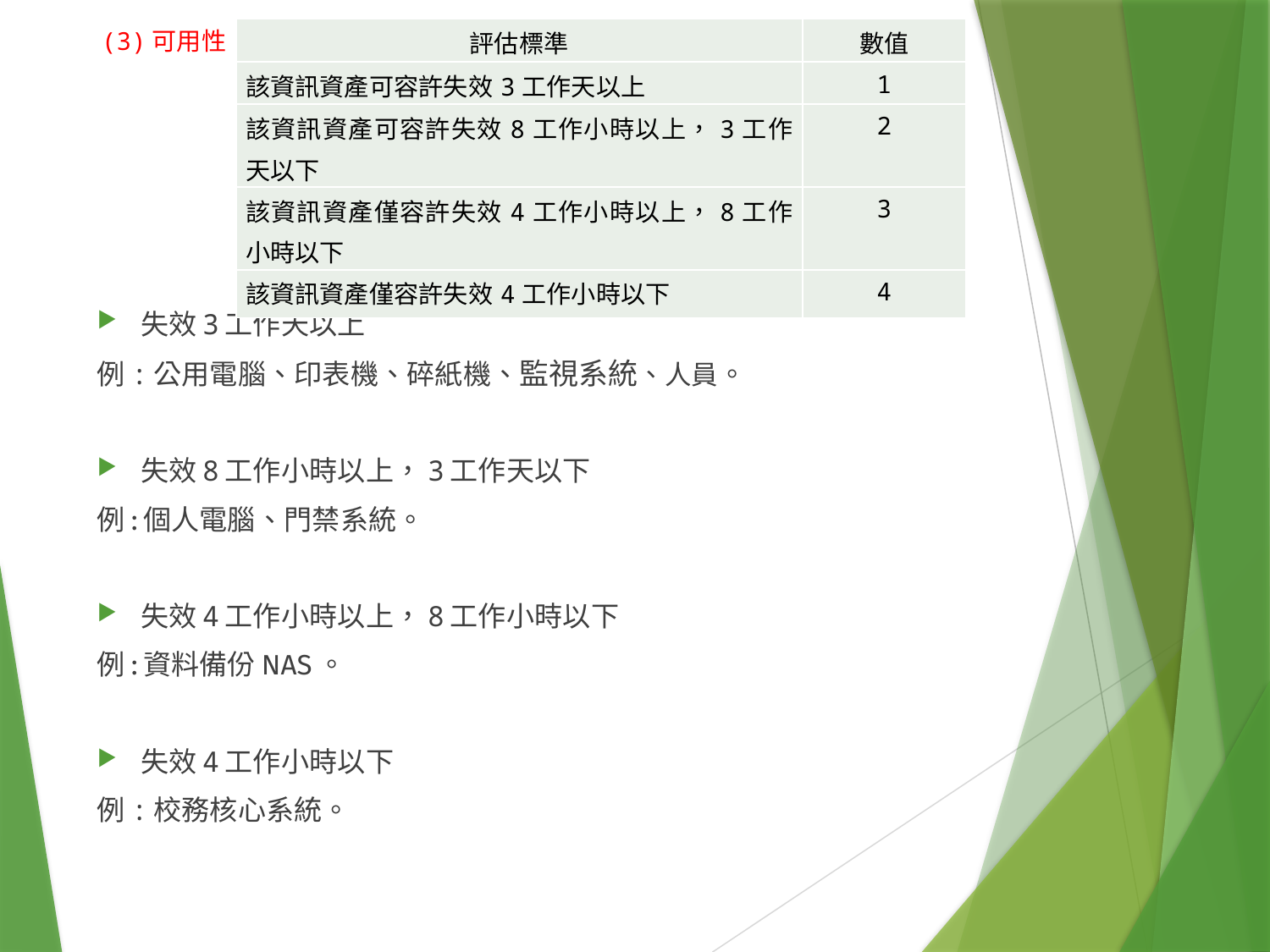

(3)可用性
| 評估標準 | 數值 |
| --- | --- |
| 該資訊資產可容許失效3工作天以上 | 1 |
| 該資訊資產可容許失效8工作小時以上，3工作天以下 | 2 |
| 該資訊資產僅容許失效4工作小時以上，8工作小時以下 | 3 |
| 該資訊資產僅容許失效4工作小時以下 | 4 |
失效3工作天以上
例:公用電腦、印表機、碎紙機、監視系統、人員。

失效8工作小時以上，3工作天以下
例:個人電腦、門禁系統。

失效4工作小時以上，8工作小時以下
例:資料備份NAS。

失效4工作小時以下
例:校務核心系統。